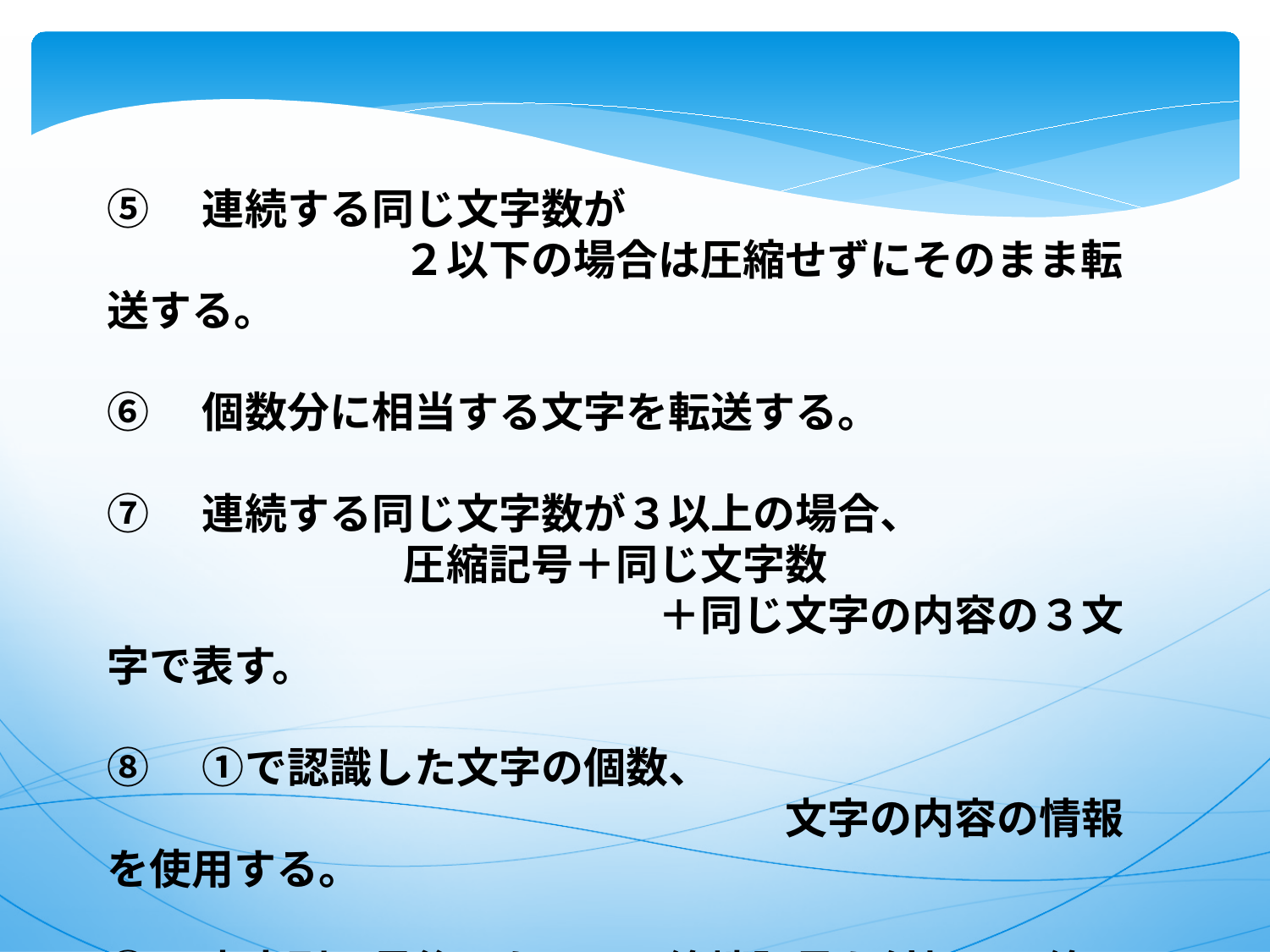

⑤　連続する同じ文字数が
　　　　　　　２以下の場合は圧縮せずにそのまま転送する。

⑥　個数分に相当する文字を転送する。

⑦　連続する同じ文字数が３以上の場合、
　　　　　　　圧縮記号＋同じ文字数
　　　　　　　　　　　　　＋同じ文字の内容の３文字で表す。

⑧　①で認識した文字の個数、
　　　　　　　　　　　　　　　　文字の内容の情報を使用する。

⑨　文字列の最後になると、終端記号を付加して終了する。